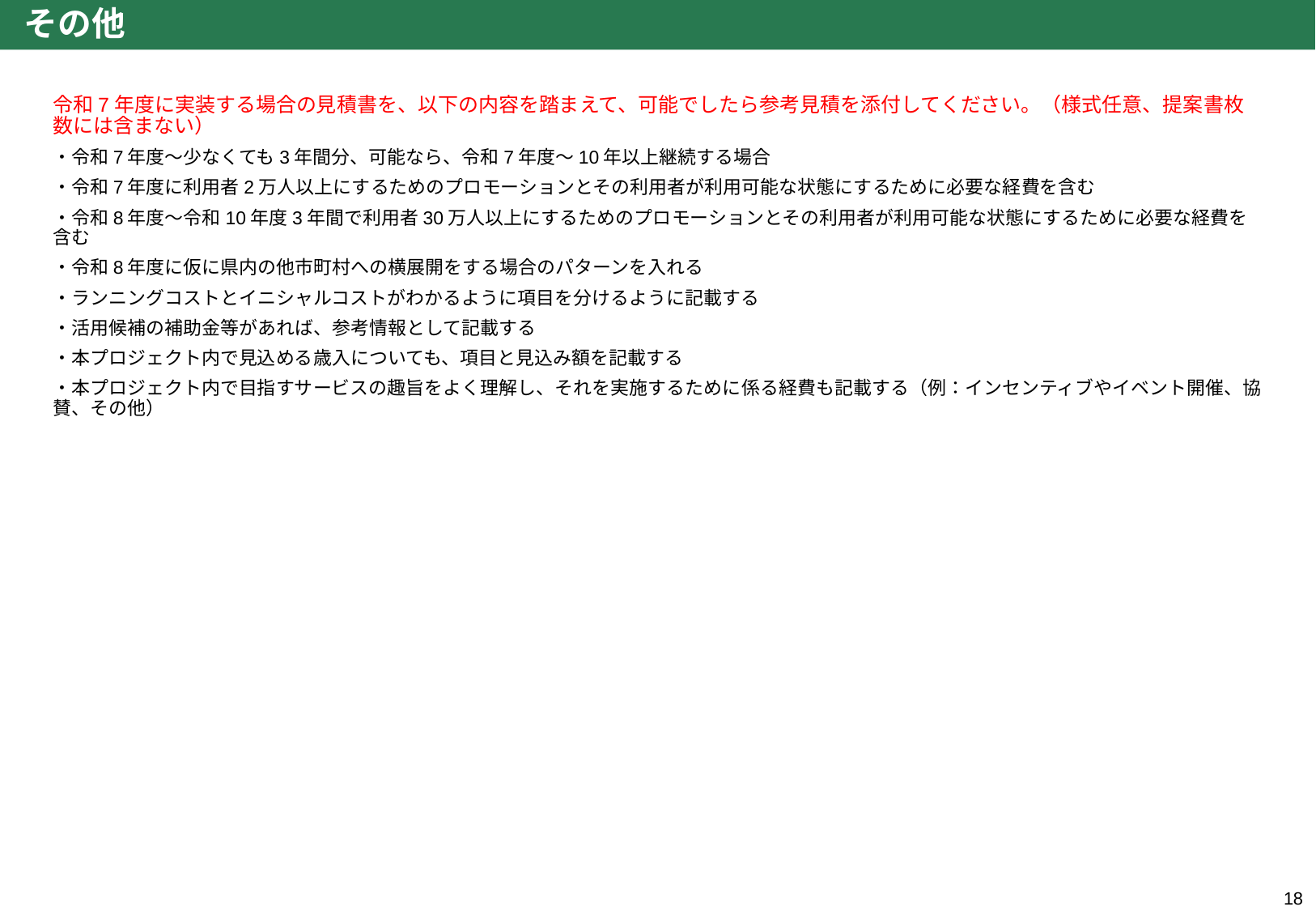

# その他
令和7年度に実装する場合の見積書を、以下の内容を踏まえて、可能でしたら参考見積を添付してください。（様式任意、提案書枚数には含まない）
・令和7年度～少なくても3年間分、可能なら、令和7年度～10年以上継続する場合
・令和7年度に利用者2万人以上にするためのプロモーションとその利用者が利用可能な状態にするために必要な経費を含む
・令和8年度～令和10年度3年間で利用者30万人以上にするためのプロモーションとその利用者が利用可能な状態にするために必要な経費を含む
・令和8年度に仮に県内の他市町村への横展開をする場合のパターンを入れる
・ランニングコストとイニシャルコストがわかるように項目を分けるように記載する
・活用候補の補助金等があれば、参考情報として記載する
・本プロジェクト内で見込める歳入についても、項目と見込み額を記載する
・本プロジェクト内で目指すサービスの趣旨をよく理解し、それを実施するために係る経費も記載する（例：インセンティブやイベント開催、協賛、その他）

18